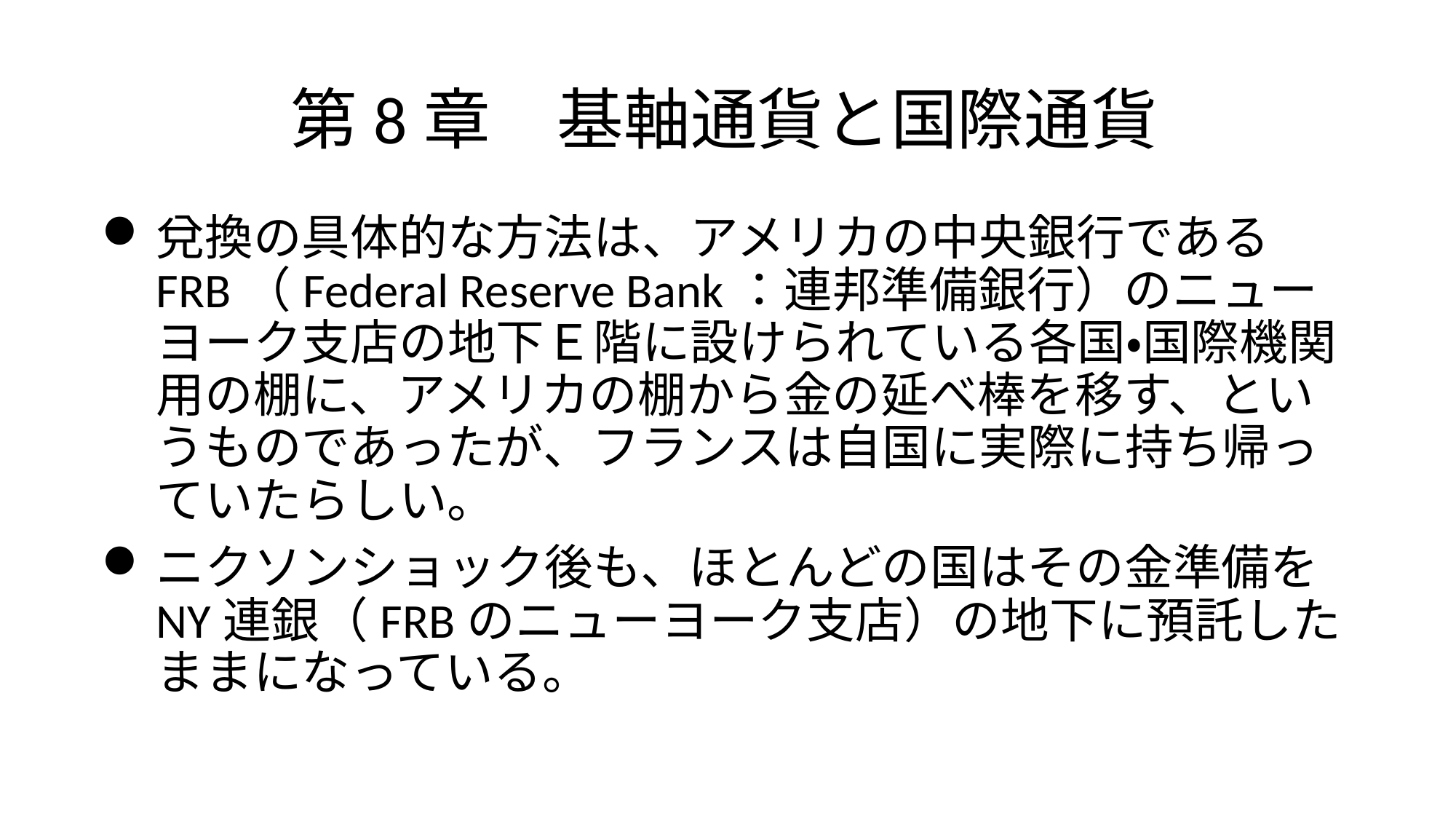

# 第8章　基軸通貨と国際通貨
兌換の具体的な方法は、アメリカの中央銀行であるFRB（Federal Reserve Bank：連邦準備銀行）のニューヨーク支店の地下Ｅ階に設けられている各国・国際機関用の棚に、アメリカの棚から金の延べ棒を移す、というものであったが、フランスは自国に実際に持ち帰っていたらしい。
ニクソンショック後も、ほとんどの国はその金準備をNY連銀（FRBのニューヨーク支店）の地下に預託したままになっている。